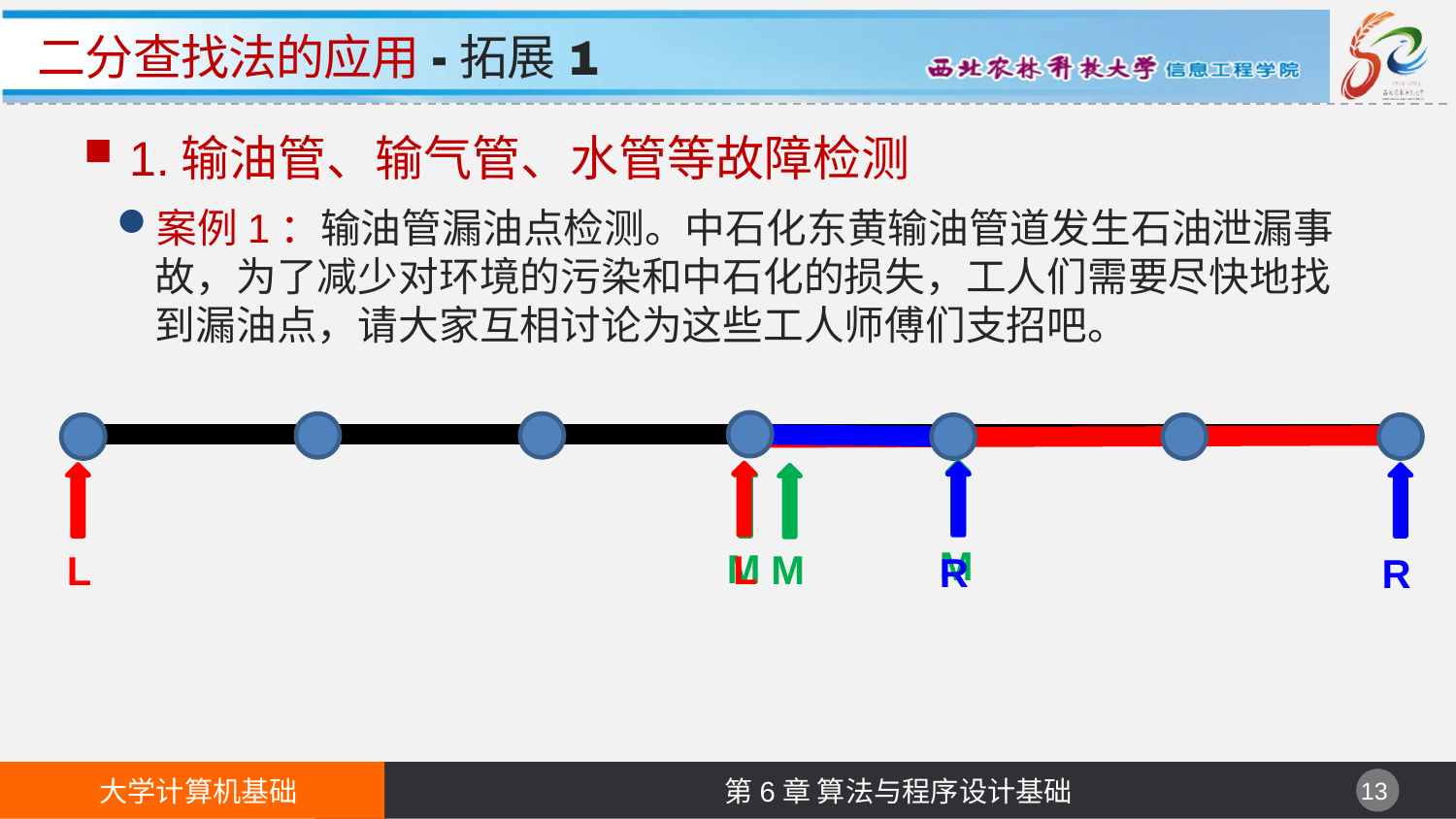

# 二分查找法的应用-拓展1
1.输油管、输气管、水管等故障检测
案例1：输油管漏油点检测。中石化东黄输油管道发生石油泄漏事故，为了减少对环境的污染和中石化的损失，工人们需要尽快地找到漏油点，请大家互相讨论为这些工人师傅们支招吧。

M

L

R

M

R

L

M